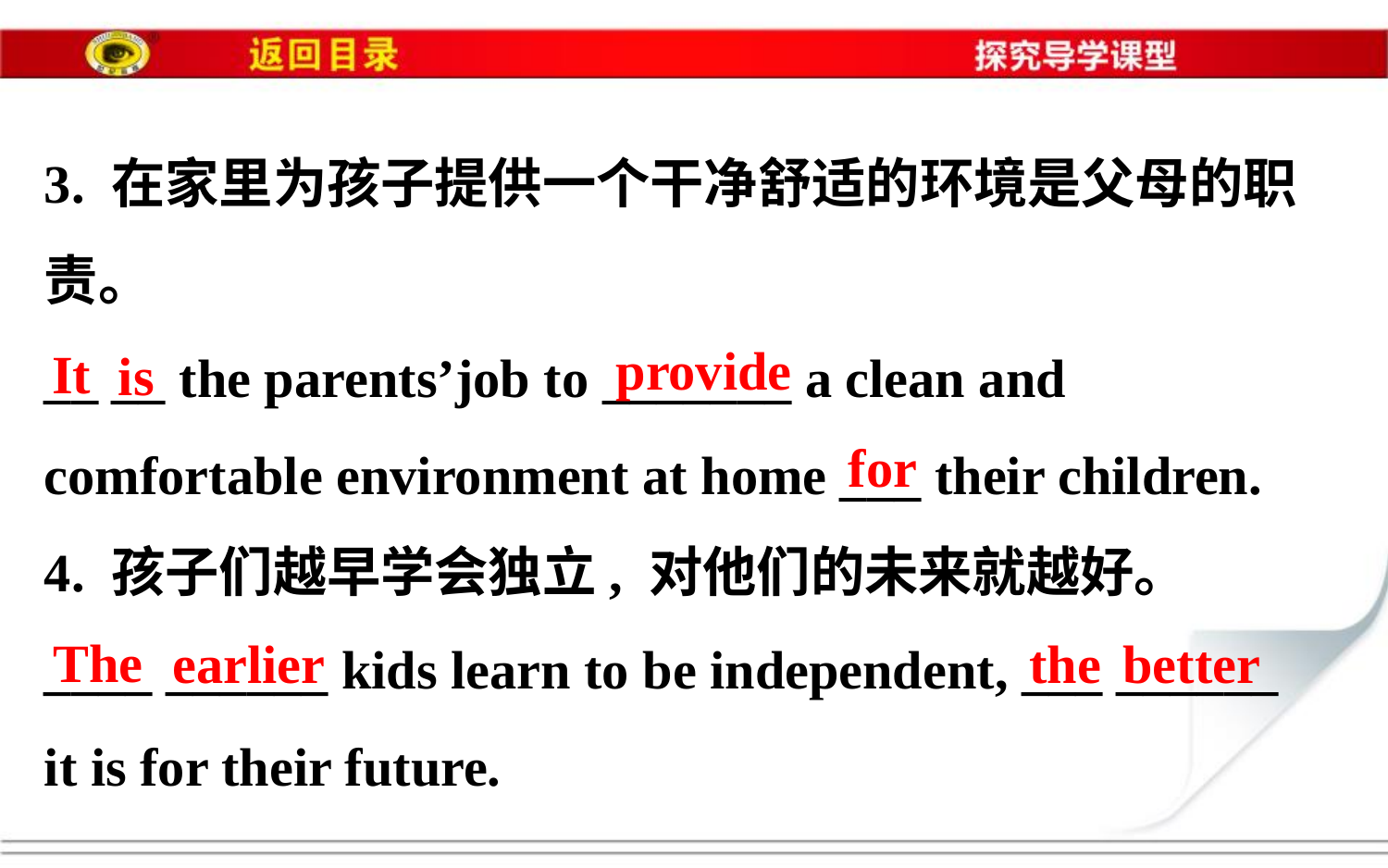

3. 在家里为孩子提供一个干净舒适的环境是父母的职
责。
__ __ the parents’job to _______ a clean and
comfortable environment at home ___ their children.
4. 孩子们越早学会独立, 对他们的未来就越好。
____ ______ kids learn to be independent, ___ ______
it is for their future.
provide
It
is
for
The
earlier
the
better